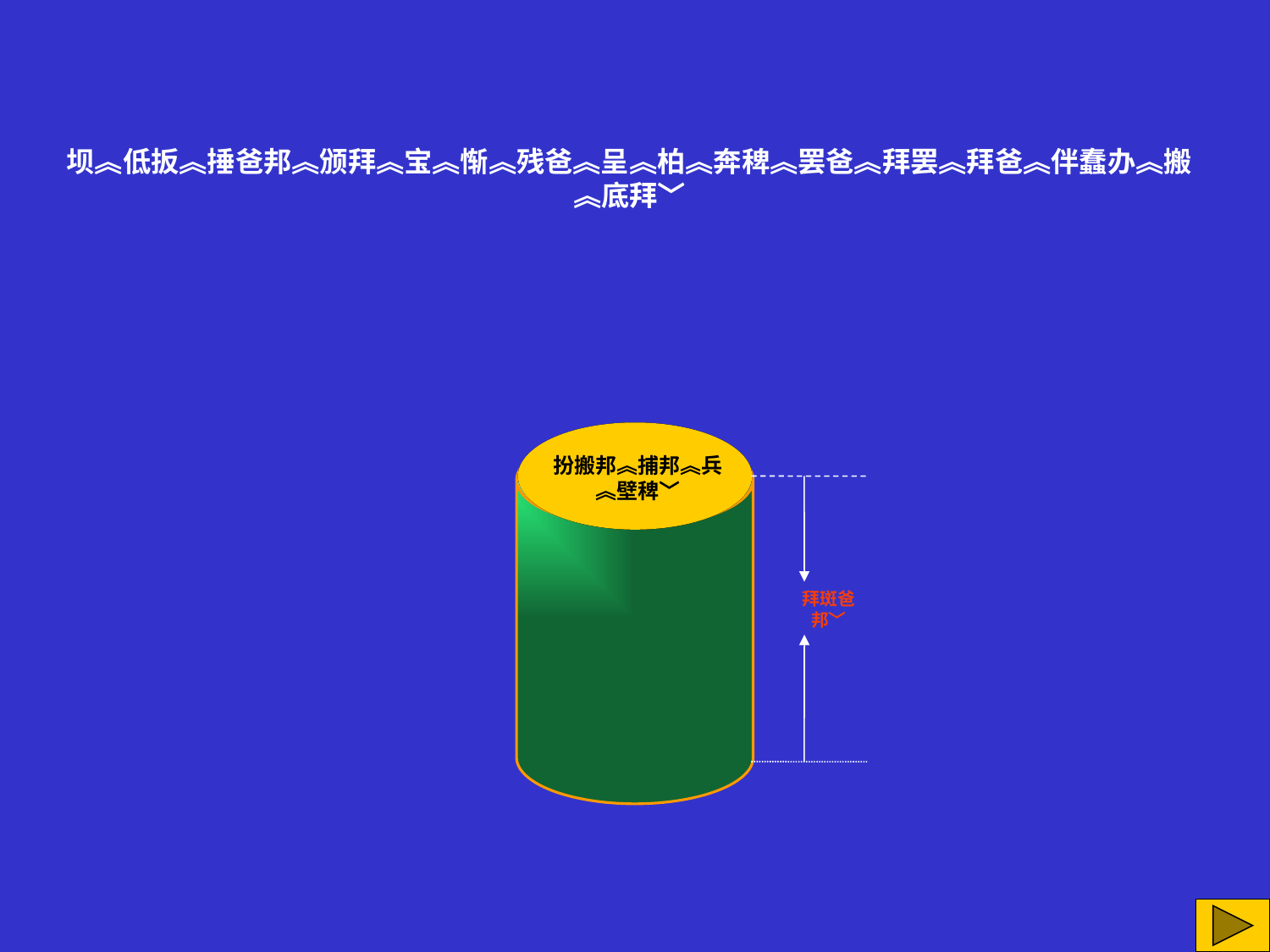

坝︽低扳︽捶爸邦︽颁拜︽宝︽惭︽残爸︽呈︽柏︽奔稗︽罢爸︽拜罢︽拜爸︽伴蠢办︽搬︽底拜﹀
#

扮搬邦︽捕邦︽兵︽壁稗﹀

拜斑爸邦﹀